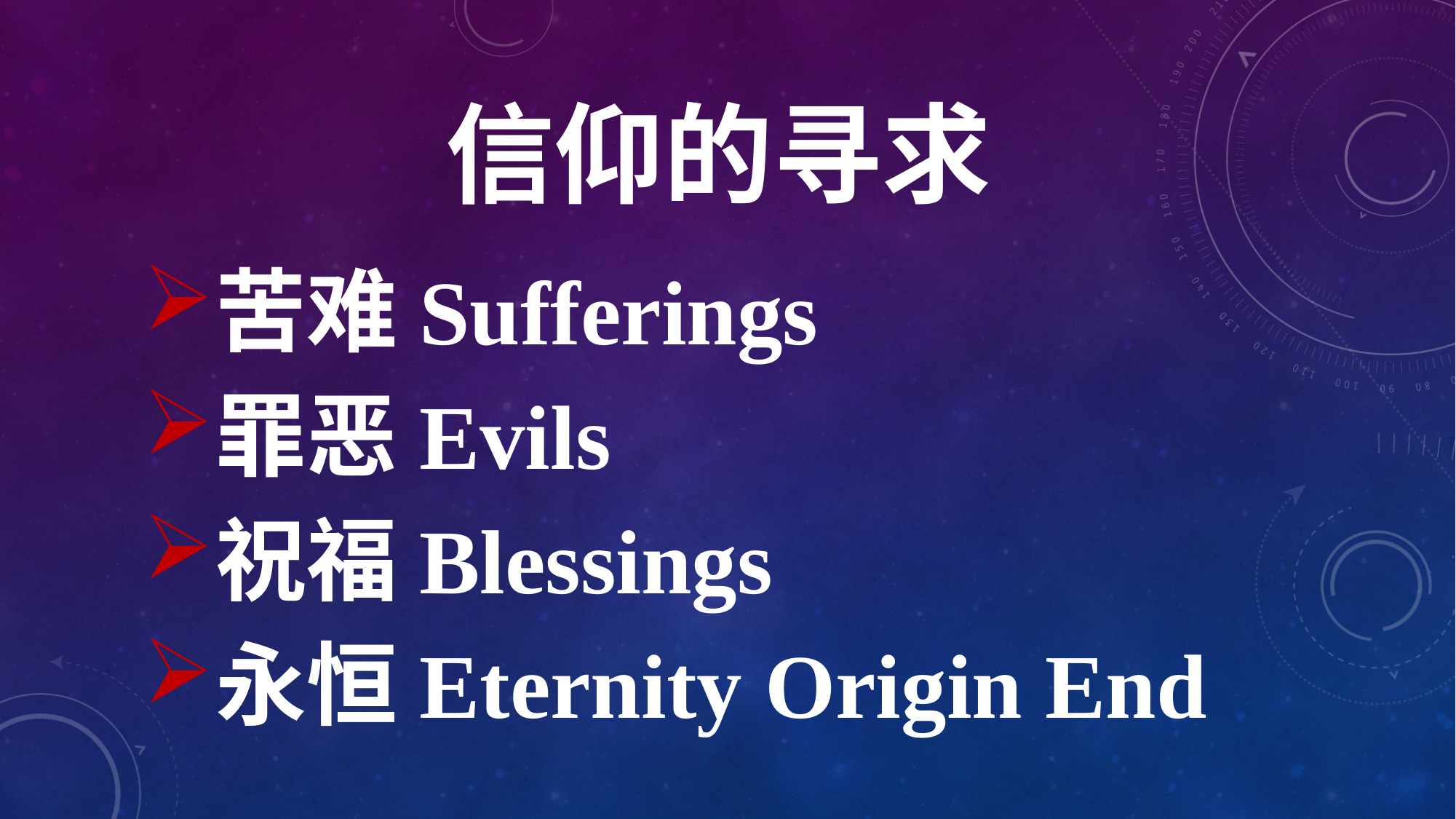

# 信仰的寻求
苦难Sufferings
罪恶Evils
祝福Blessings
永恒Eternity Origin End